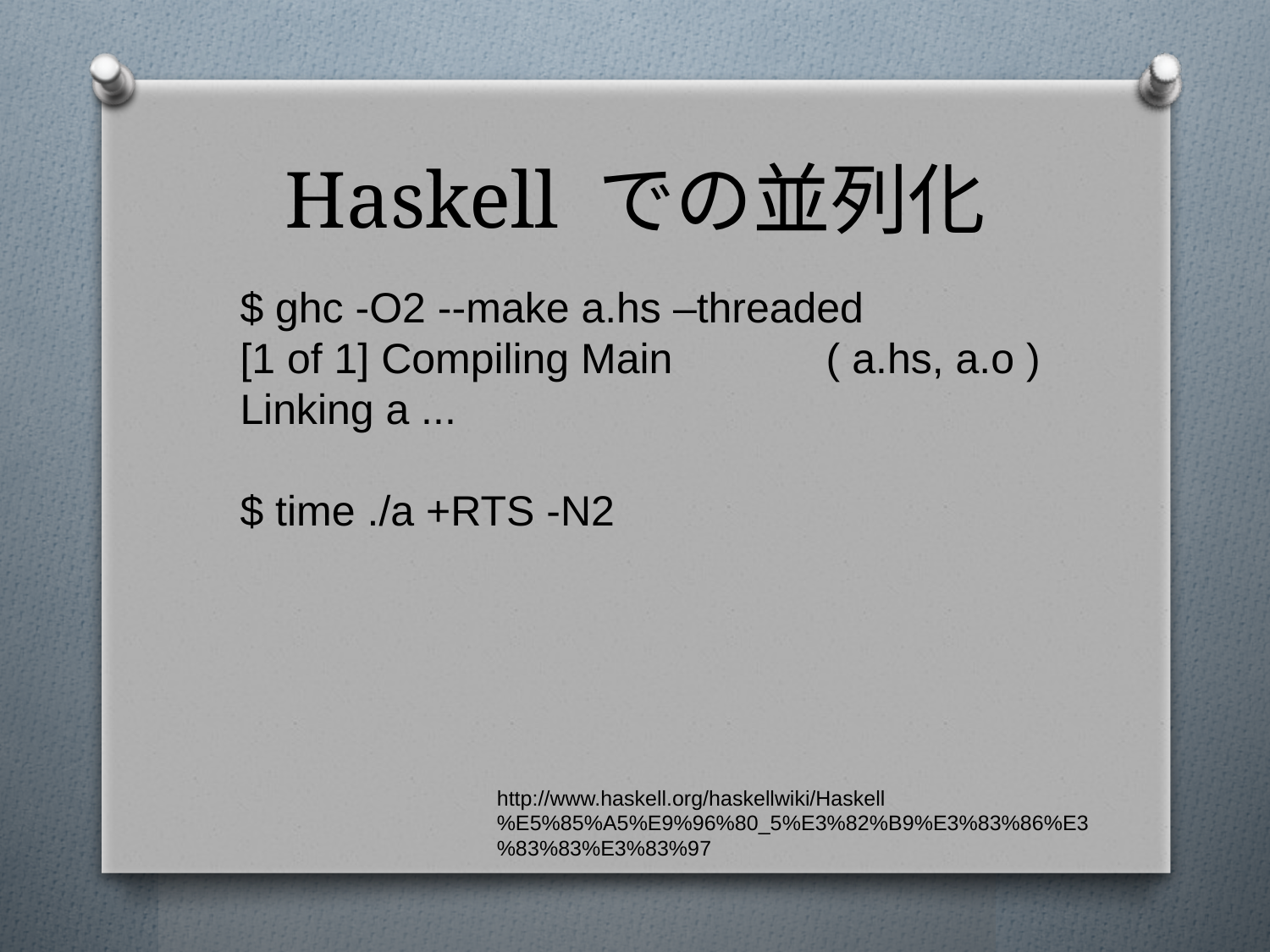

# Haskell での並列化
﻿$ ghc -O2 --make a.hs –threaded
﻿[1 of 1] Compiling Main             ( a.hs, a.o )
Linking a ...

$ ﻿time ./a +RTS -N2
http://www.haskell.org/haskellwiki/Haskell%E5%85%A5%E9%96%80_5%E3%82%B9%E3%83%86%E3%83%83%E3%83%97